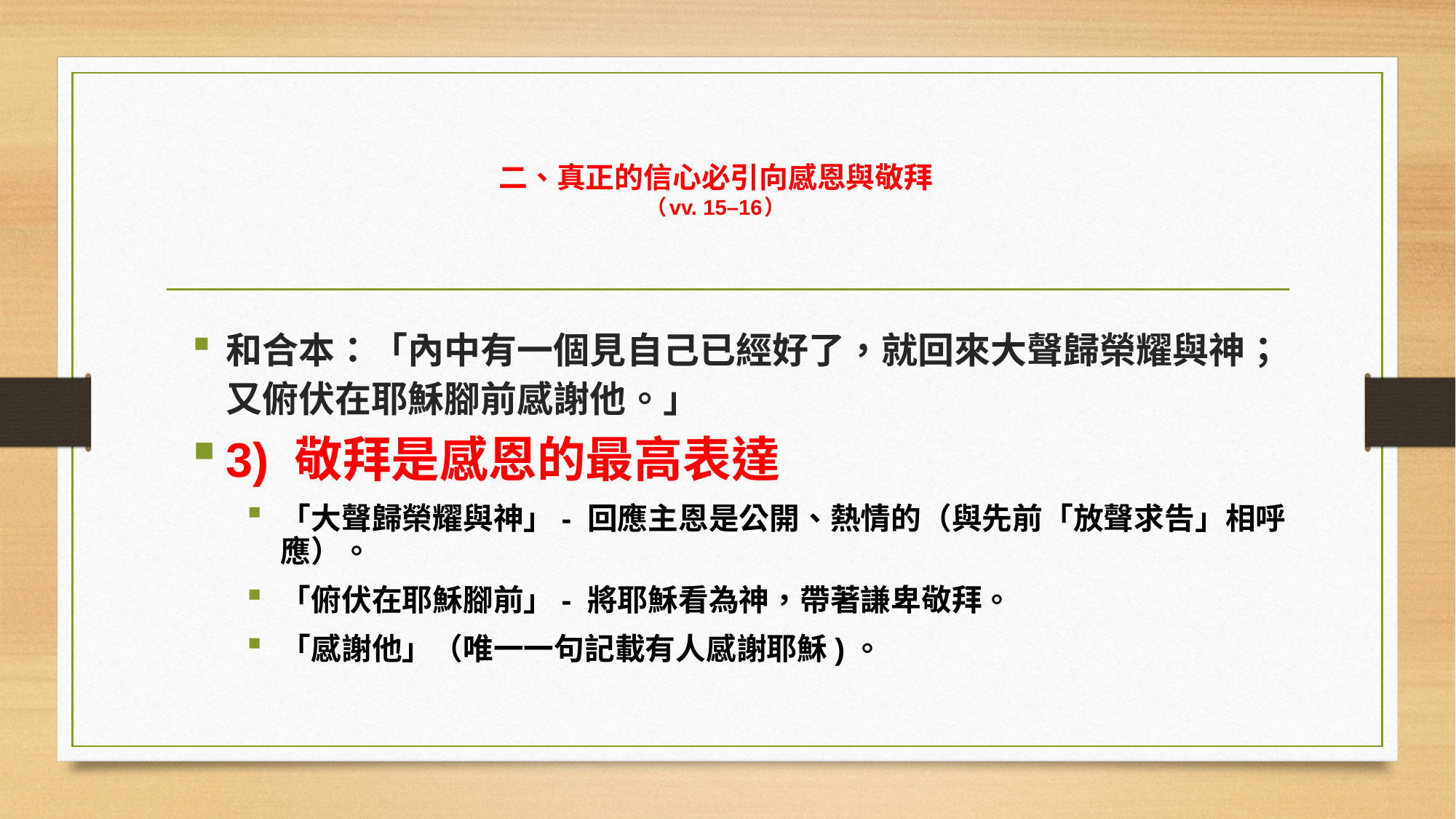

# 二、真正的信心必引向感恩與敬拜 （vv. 15–16）
和合本：「內中有一個見自己已經好了，就回來大聲歸榮耀與神；又俯伏在耶穌腳前感謝他。」
3) 敬拜是感恩的最高表達
「大聲歸榮耀與神」- 回應主恩是公開、熱情的（與先前「放聲求告」相呼應）。
「俯伏在耶穌腳前」- 將耶穌看為神，帶著謙卑敬拜。
「感謝他」（唯一一句記載有人感謝耶穌)。